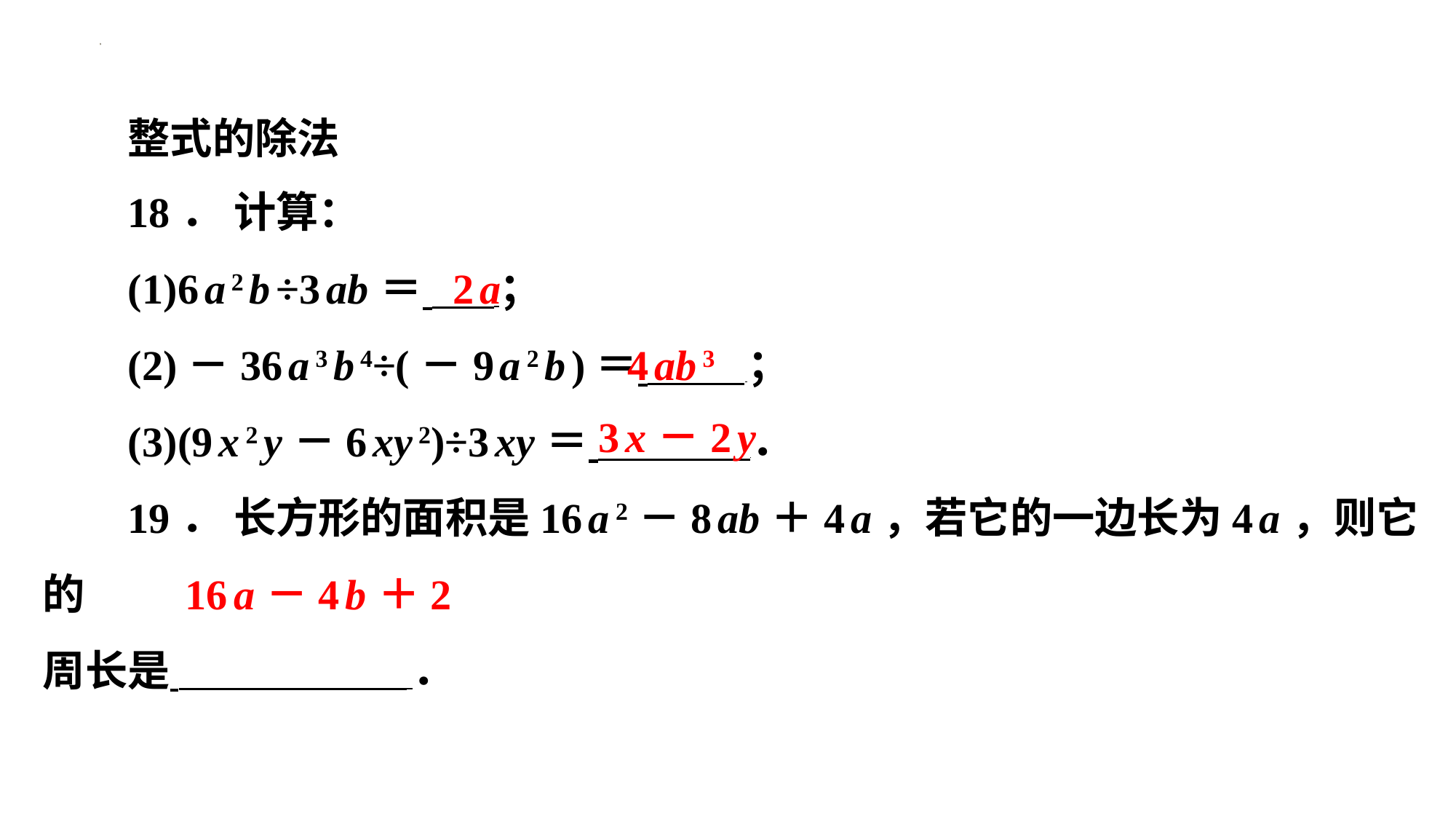

整式的除法
18． 计算：
(1)6 a 2 b ÷3 ab ＝           ⁠；
(2)－36 a 3 b 4÷(－9 a 2 b )＝                ⁠；
(3)(9 x 2 y －6 xy 2)÷3 xy ＝                        ⁠．
19． 长方形的面积是16 a 2－8 ab ＋4 a ，若它的一边长为4 a ，则它的
周长是                                   ⁠．
2 a
4 ab 3
3 x －2 y
16 a －4 b ＋2